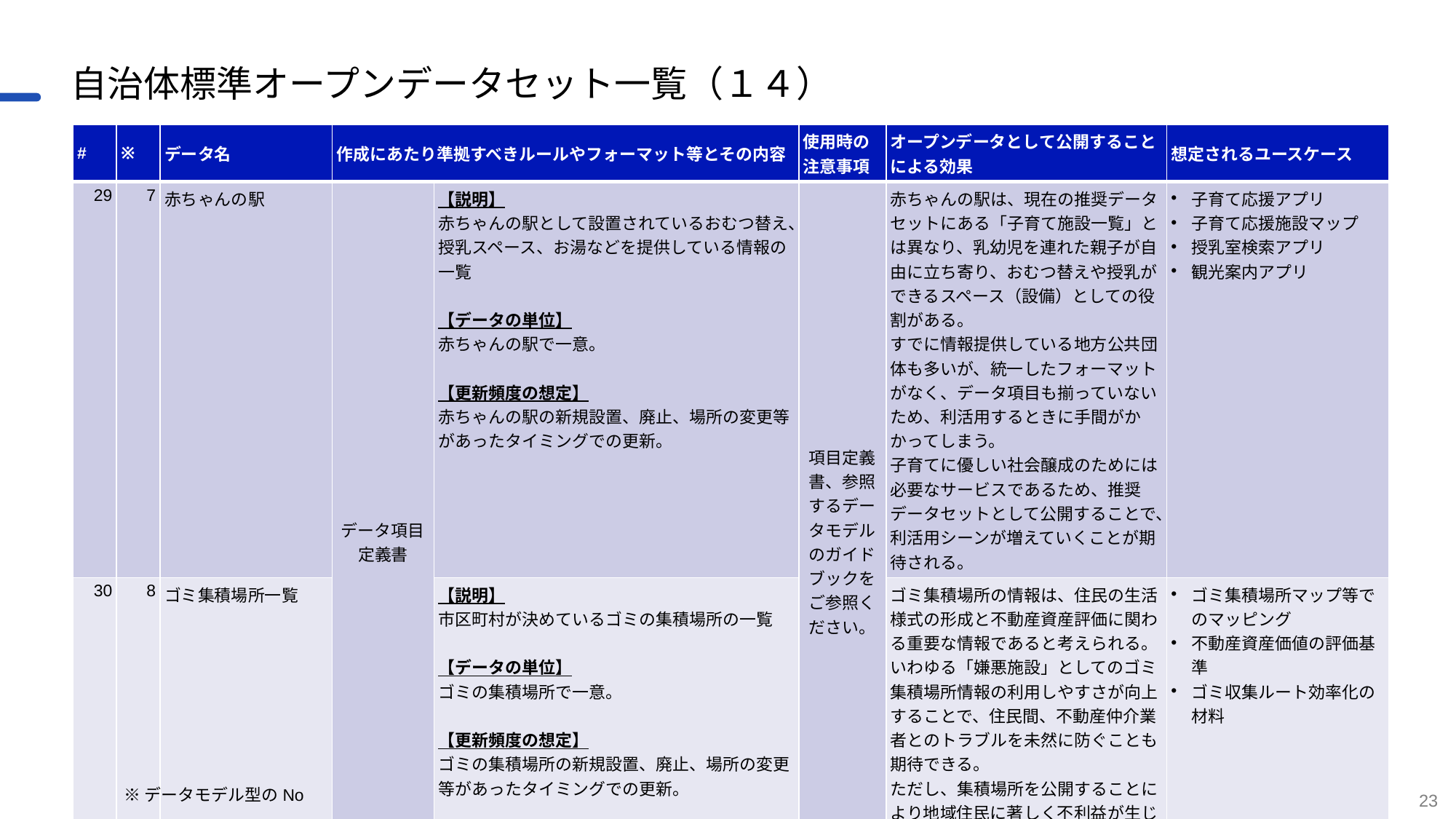

# 自治体標準オープンデータセット一覧（１４）
| # | ※ | データ名 | 作成にあたり準拠すべきルールやフォーマット等とその内容 |  | 使用時の注意事項 | オープンデータとして公開することによる効果 | 想定されるユースケース |
| --- | --- | --- | --- | --- | --- | --- | --- |
| 29 | 7 | 赤ちゃんの駅 | データ項目定義書 | 【説明】 赤ちゃんの駅として設置されているおむつ替え、授乳スペース、お湯などを提供している情報の一覧 【データの単位】 赤ちゃんの駅で一意。 【更新頻度の想定】 赤ちゃんの駅の新規設置、廃止、場所の変更等があったタイミングでの更新。 | 項目定義書、参照するデータモデルのガイドブックをご参照ください。 | 赤ちゃんの駅は、現在の推奨データセットにある「子育て施設一覧」とは異なり、乳幼児を連れた親子が自由に立ち寄り、おむつ替えや授乳ができるスペース（設備）としての役割がある。 すでに情報提供している地方公共団体も多いが、統一したフォーマットがなく、データ項目も揃っていないため、利活用するときに手間がかかってしまう。 子育てに優しい社会醸成のためには必要なサービスであるため、推奨データセットとして公開することで、利活用シーンが増えていくことが期待される。 | 子育て応援アプリ 子育て応援施設マップ 授乳室検索アプリ 観光案内アプリ |
| 30 | 8 | ゴミ集積場所一覧 |  | 【説明】 市区町村が決めているゴミの集積場所の一覧 【データの単位】 ゴミの集積場所で一意。 【更新頻度の想定】 ゴミの集積場所の新規設置、廃止、場所の変更等があったタイミングでの更新。 |  | ゴミ集積場所の情報は、住民の生活様式の形成と不動産資産評価に関わる重要な情報であると考えられる。いわゆる「嫌悪施設」としてのゴミ集積場所情報の利用しやすさが向上することで、住民間、不動産仲介業者とのトラブルを未然に防ぐことも期待できる。 ただし、集積場所を公開することにより地域住民に著しく不利益が生じる可能性がある場合などは、収集するゴミの種類や収集日を公開するだけでも効果があると期待される。 | ゴミ集積場所マップ等でのマッピング 不動産資産価値の評価基準 ゴミ収集ルート効率化の材料 |
※データモデル型のNo